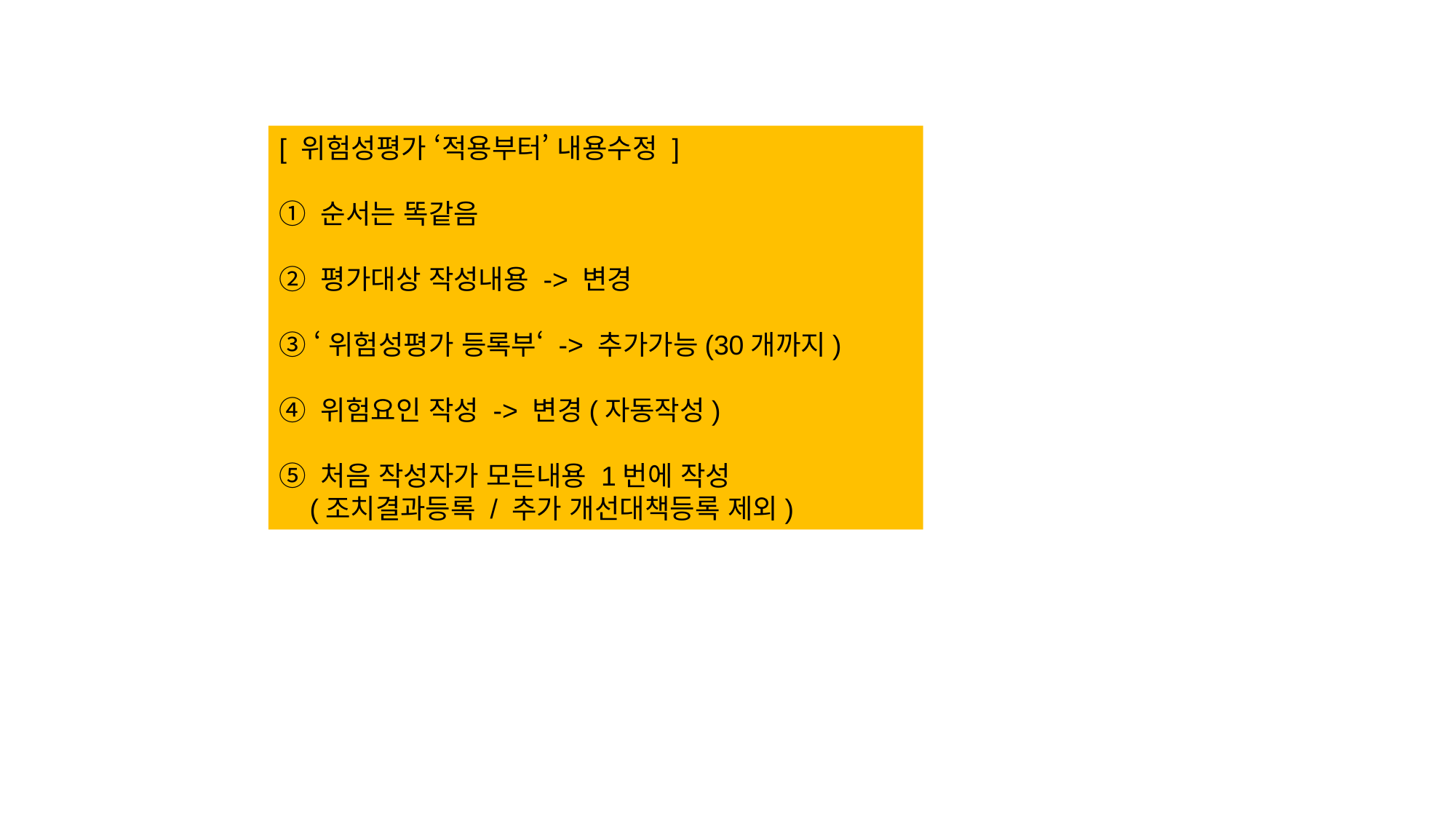

[ 위험성평가 ‘적용부터’ 내용수정 ]

① 순서는 똑같음

② 평가대상 작성내용 -> 변경

③ ‘위험성평가 등록부‘ -> 추가가능(30개까지)

④ 위험요인 작성 -> 변경(자동작성)

⑤ 처음 작성자가 모든내용 1번에 작성
    (조치결과등록 / 추가 개선대책등록 제외)